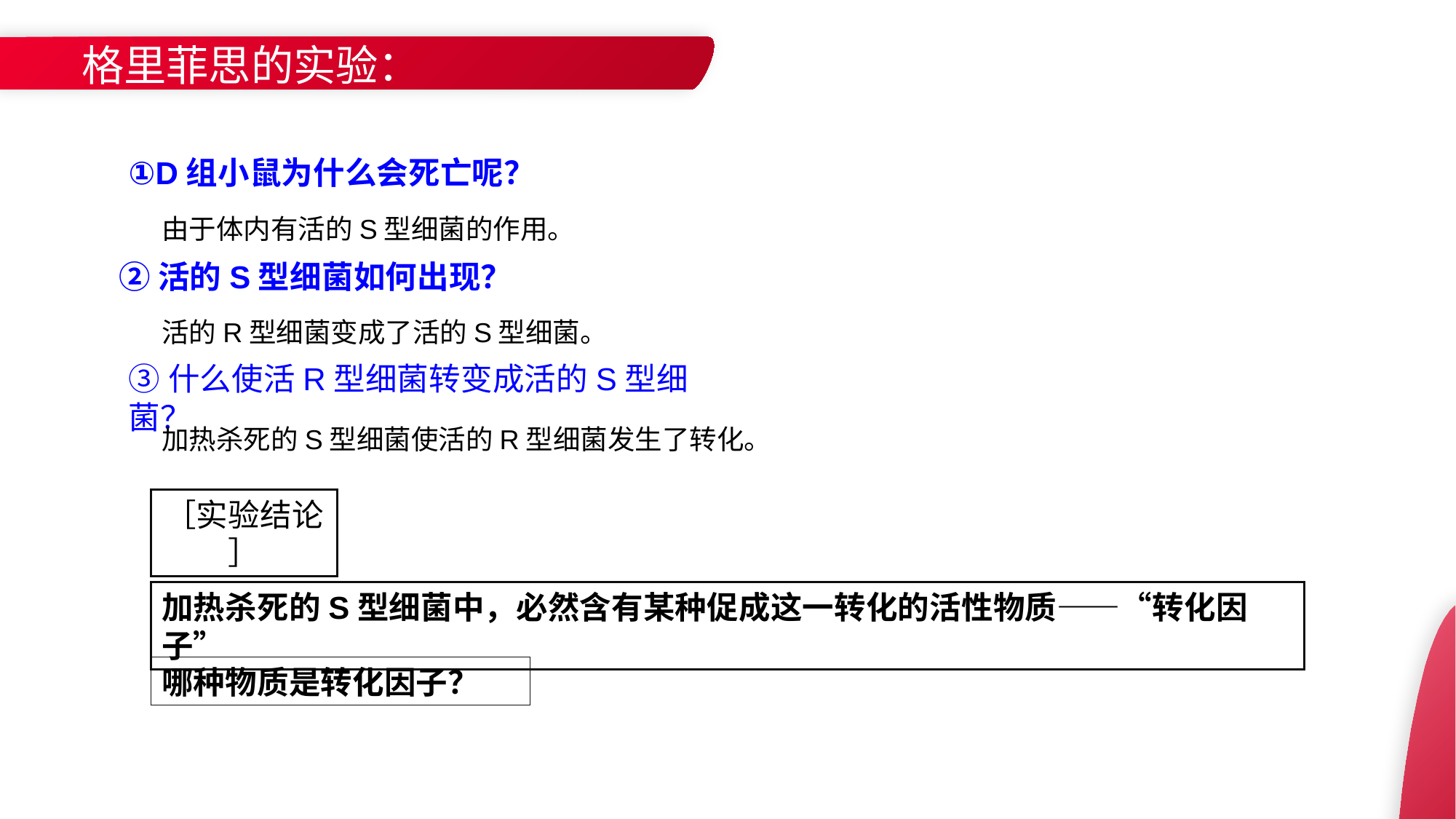

BY YUSHEN
格里菲思的实验：
①D组小鼠为什么会死亡呢？
由于体内有活的S型细菌的作用。
②活的S型细菌如何出现？
活的R型细菌变成了活的S型细菌。
③什么使活R型细菌转变成活的S型细菌？
加热杀死的S型细菌使活的R型细菌发生了转化。
［实验结论］
加热杀死的S型细菌中，必然含有某种促成这一转化的活性物质——“转化因子”
哪种物质是转化因子？